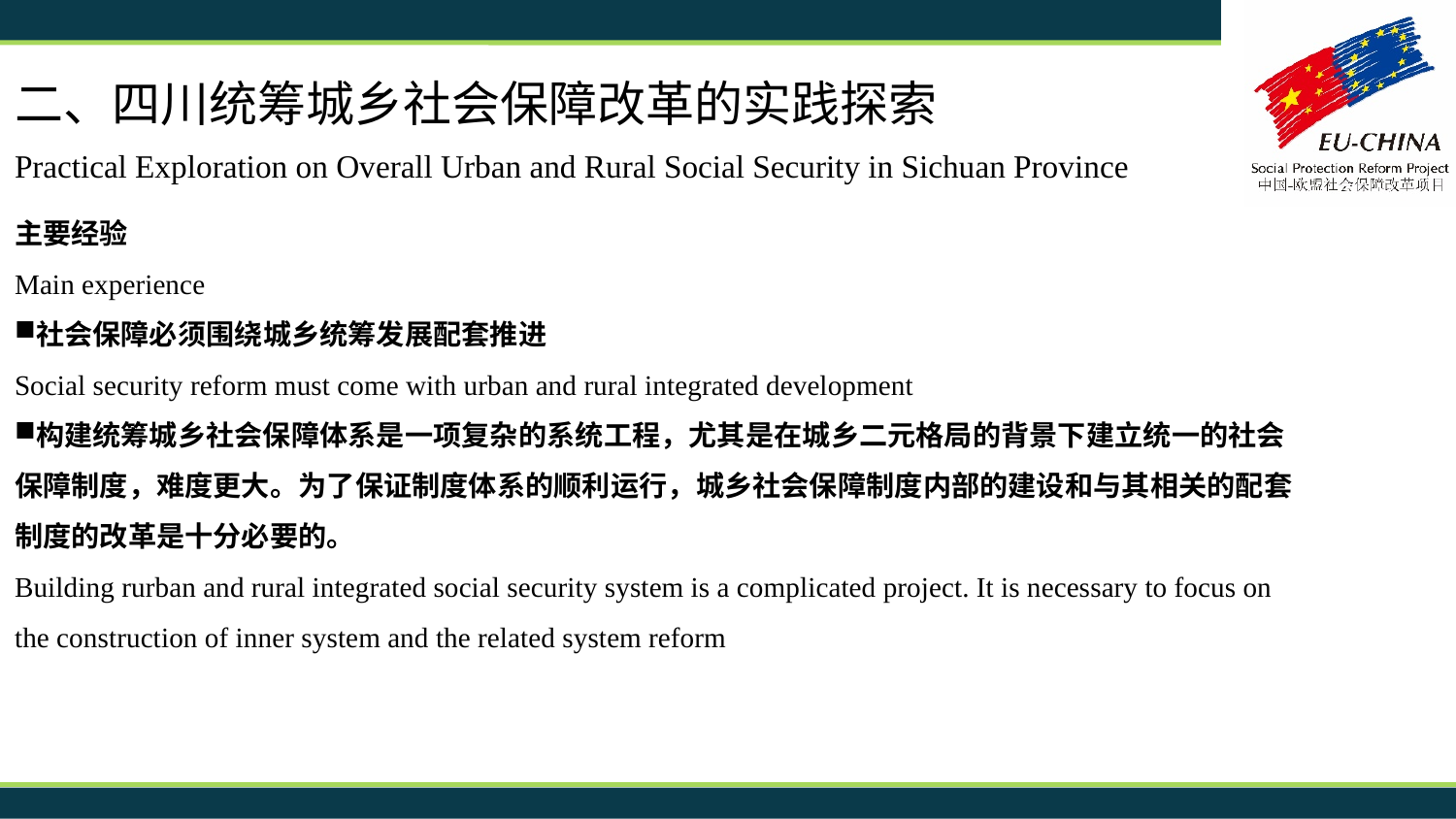

二、四川统筹城乡社会保障改革的实践探索
Practical Exploration on Overall Urban and Rural Social Security in Sichuan Province
主要经验
Main experience
社会保障必须围绕城乡统筹发展配套推进
Social security reform must come with urban and rural integrated development
构建统筹城乡社会保障体系是一项复杂的系统工程，尤其是在城乡二元格局的背景下建立统一的社会保障制度，难度更大。为了保证制度体系的顺利运行，城乡社会保障制度内部的建设和与其相关的配套制度的改革是十分必要的。
Building rurban and rural integrated social security system is a complicated project. It is necessary to focus on the construction of inner system and the related system reform